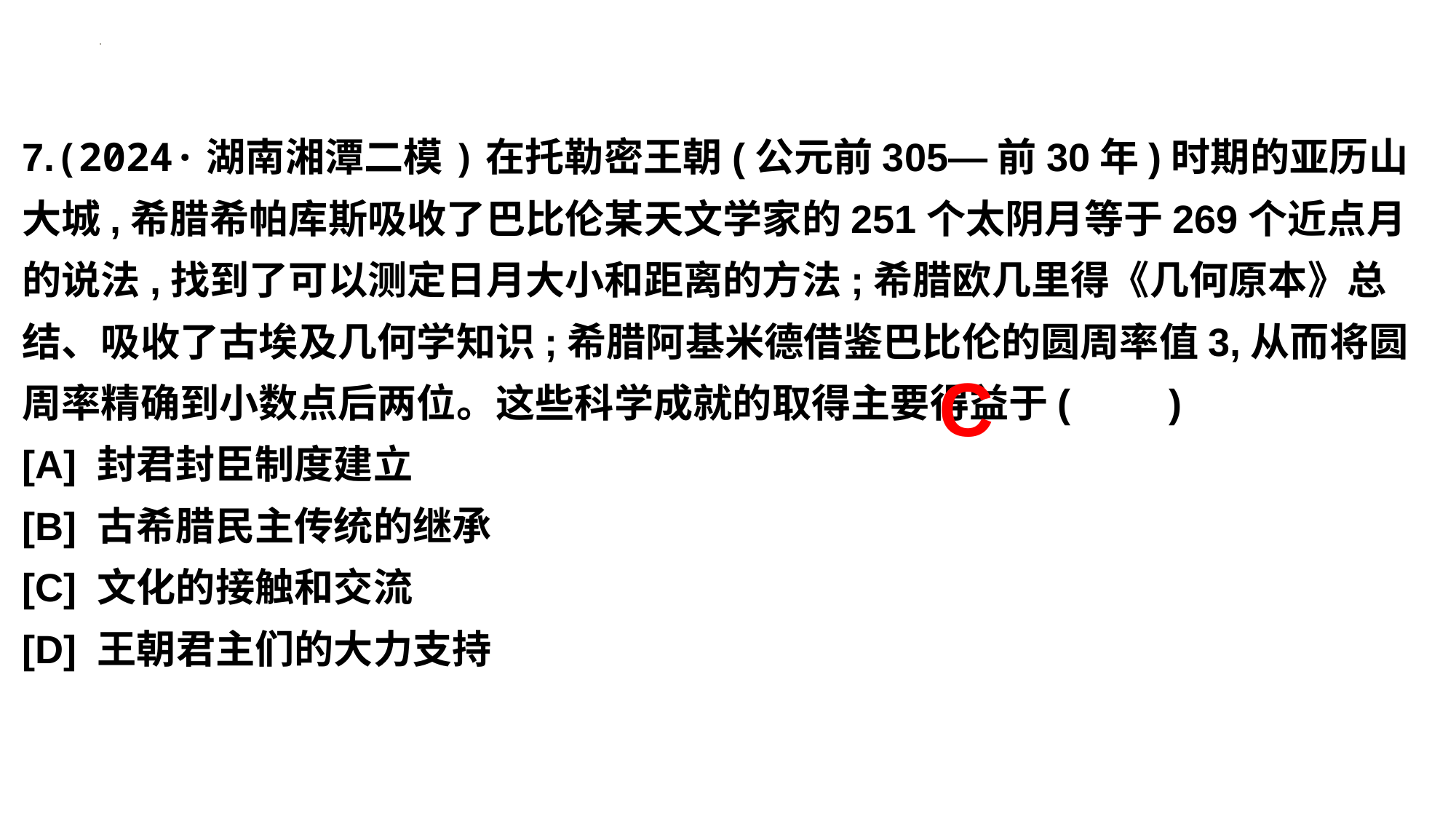

7.(2024·湖南湘潭二模)在托勒密王朝(公元前305—前30年)时期的亚历山大城,希腊希帕库斯吸收了巴比伦某天文学家的251个太阴月等于269个近点月的说法,找到了可以测定日月大小和距离的方法;希腊欧几里得《几何原本》总结、吸收了古埃及几何学知识;希腊阿基米德借鉴巴比伦的圆周率值3,从而将圆周率精确到小数点后两位。这些科学成就的取得主要得益于(　　)
[A] 封君封臣制度建立
[B] 古希腊民主传统的继承
[C] 文化的接触和交流
[D] 王朝君主们的大力支持
C